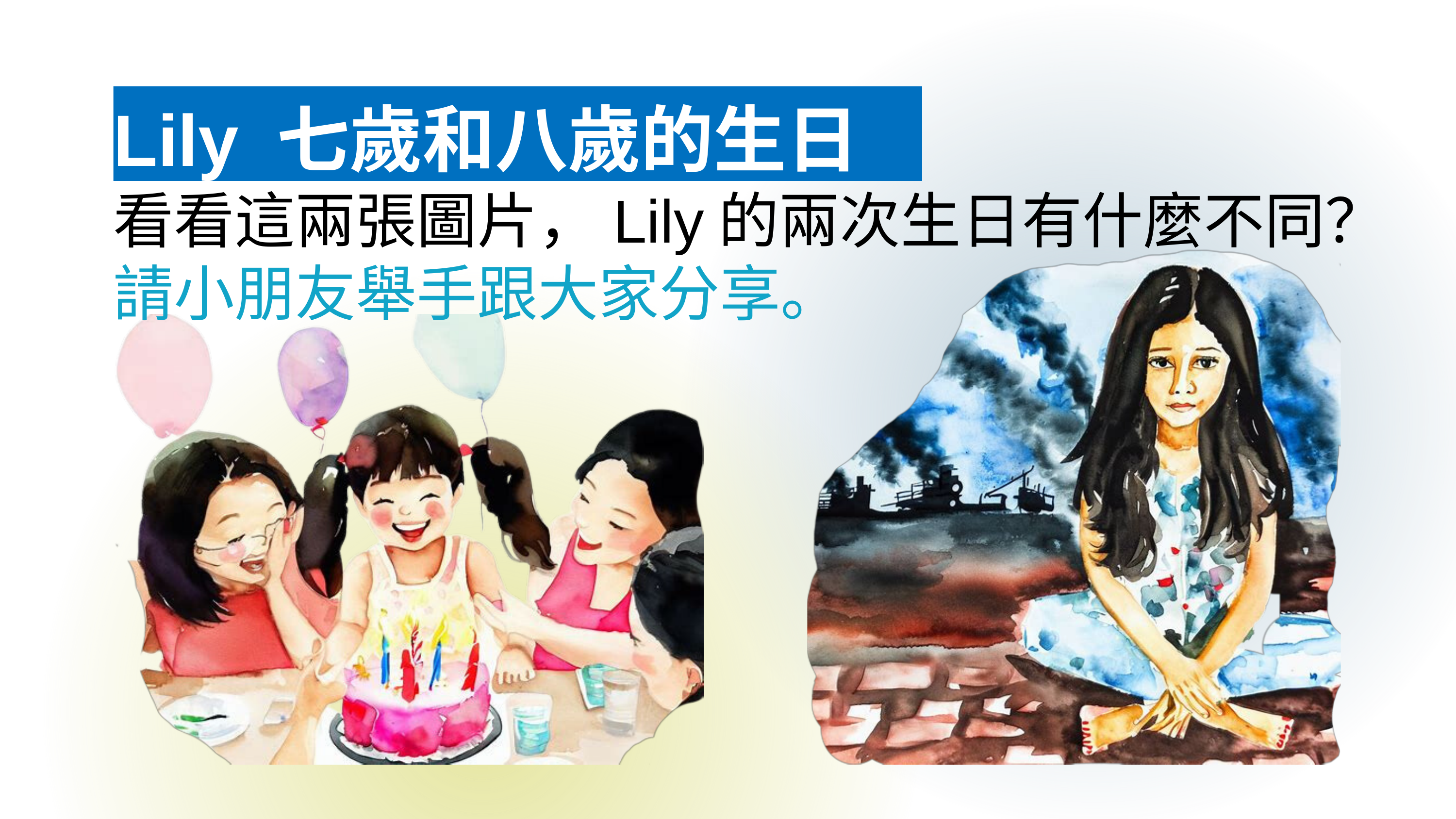

Lily 七歲和󠇡八歲的生日
看看這兩張圖片，Lily的兩次生日有什麼不同？
請小朋友舉手跟大家分享。